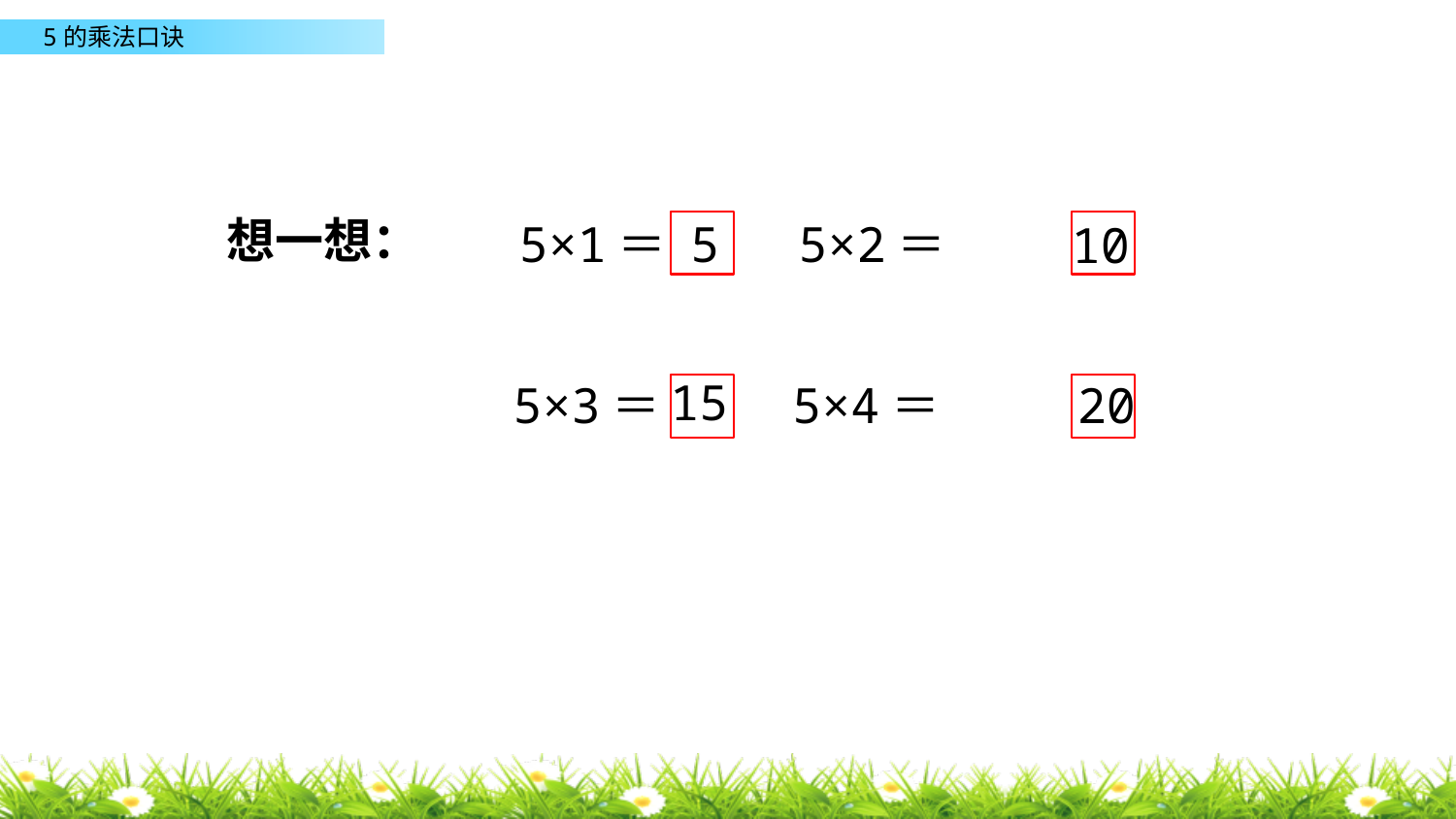

5×1＝           5×2＝
5
想一想：
10

15
5×3＝           5×4＝
20